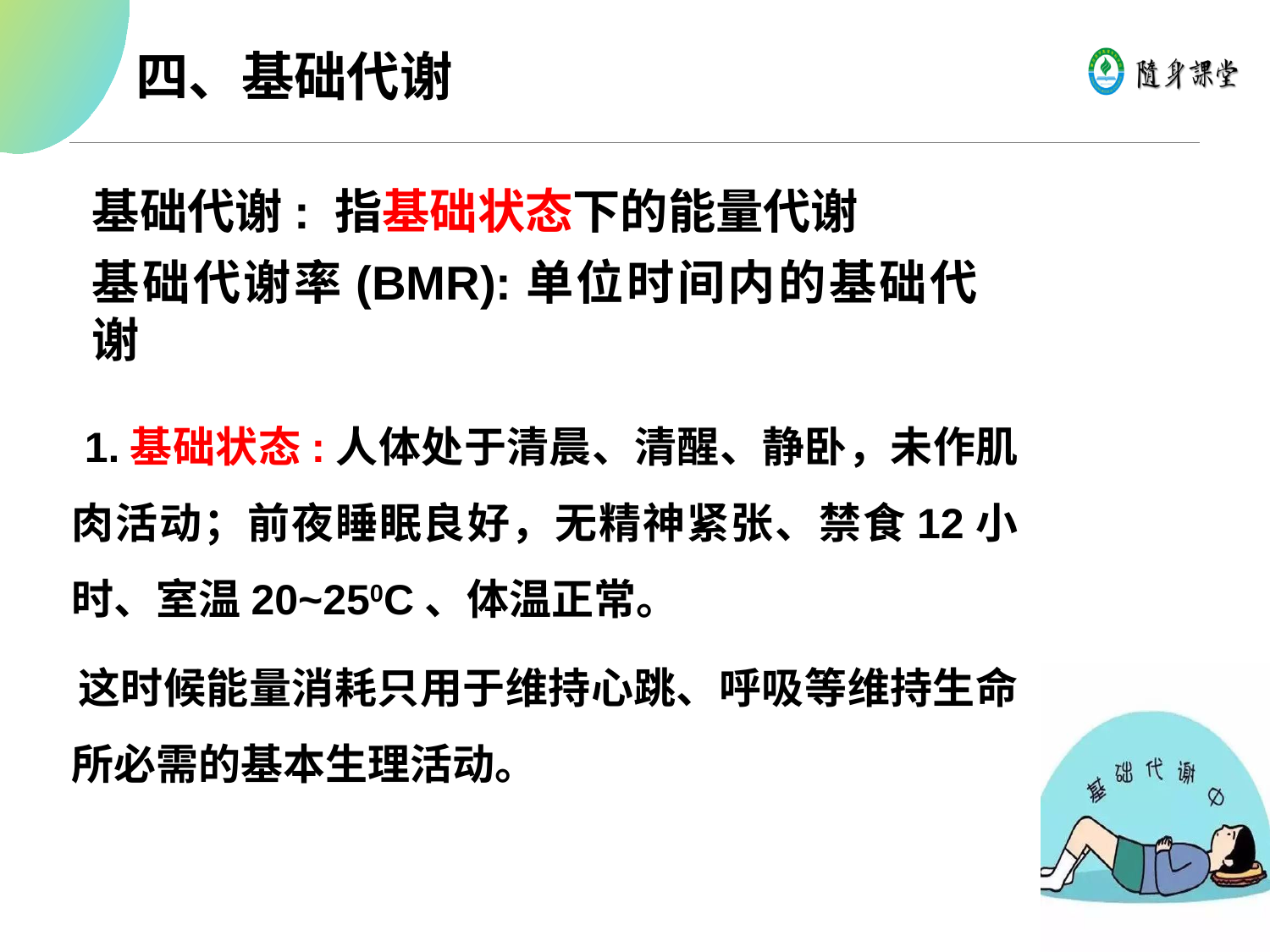

四、基础代谢
基础代谢: 指基础状态下的能量代谢
基础代谢率(BMR):单位时间内的基础代谢

   1.基础状态:人体处于清晨、清醒、静卧，未作肌肉活动；前夜睡眠良好，无精神紧张、禁食12小时、室温20~250C、体温正常。
  这时候能量消耗只用于维持心跳、呼吸等维持生命所必需的基本生理活动。